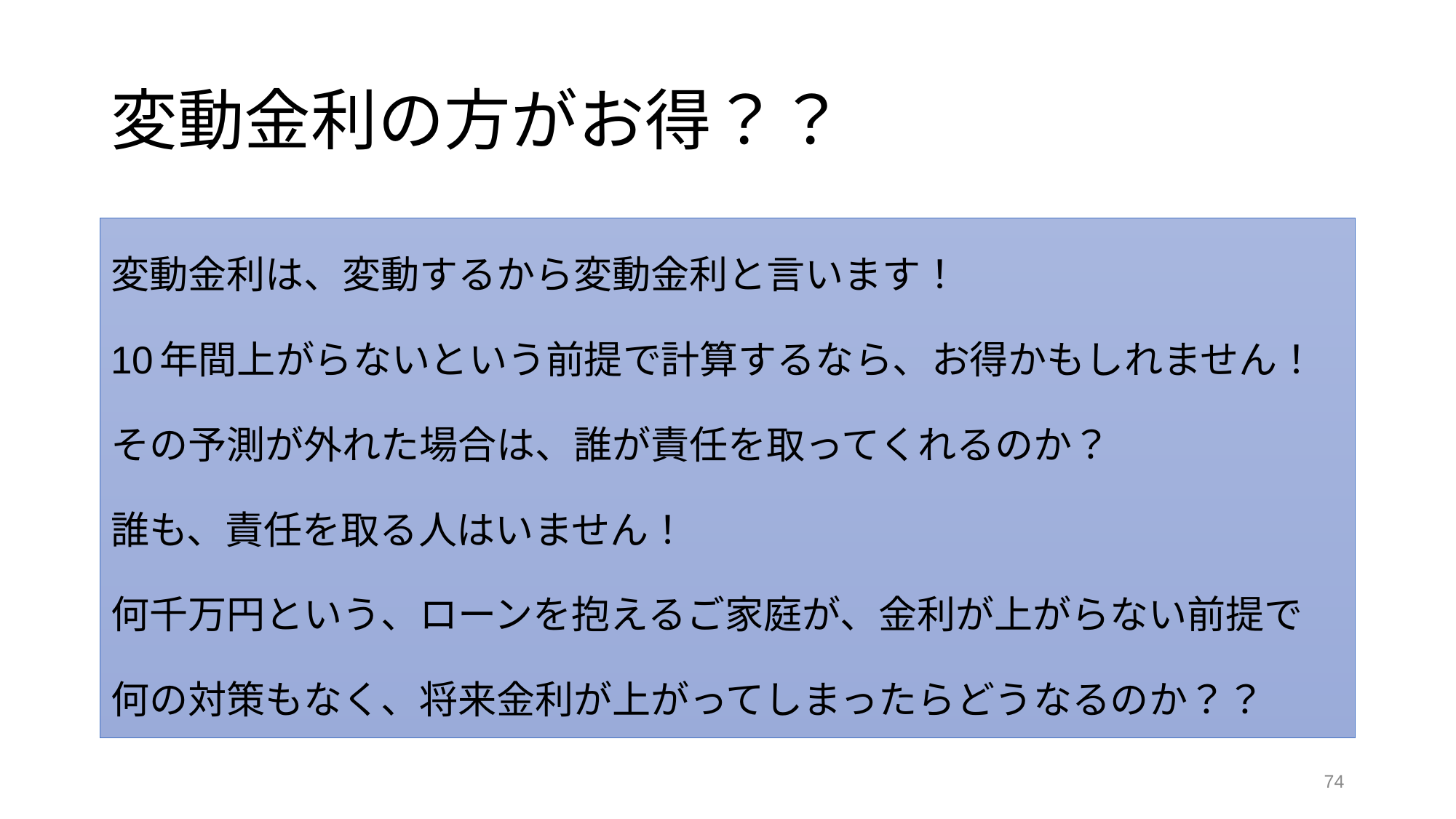

# 変動金利の方がお得？？

変動金利は、変動するから変動金利と言います！

10年間上がらないという前提で計算するなら、お得かもしれません！

その予測が外れた場合は、誰が責任を取ってくれるのか？

誰も、責任を取る人はいません！

何千万円という、ローンを抱えるご家庭が、金利が上がらない前提で

何の対策もなく、将来金利が上がってしまったらどうなるのか？？

74